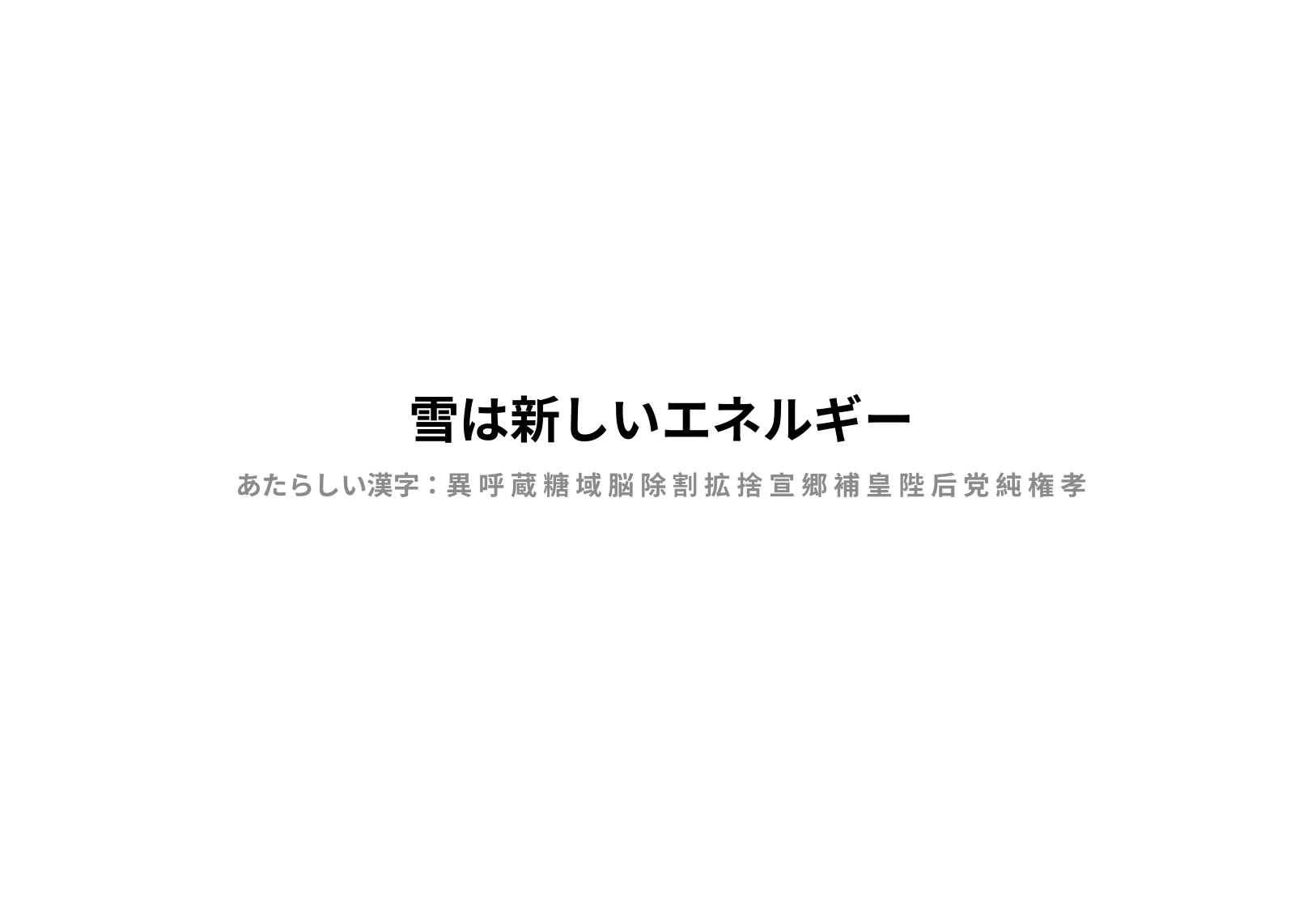

# 雪は新しいエネルギー
あたらしい漢字：異 呼 蔵 糖 域 脳 除 割 拡 捨 宣 郷 補 皇 陛 后 党 純 権 孝